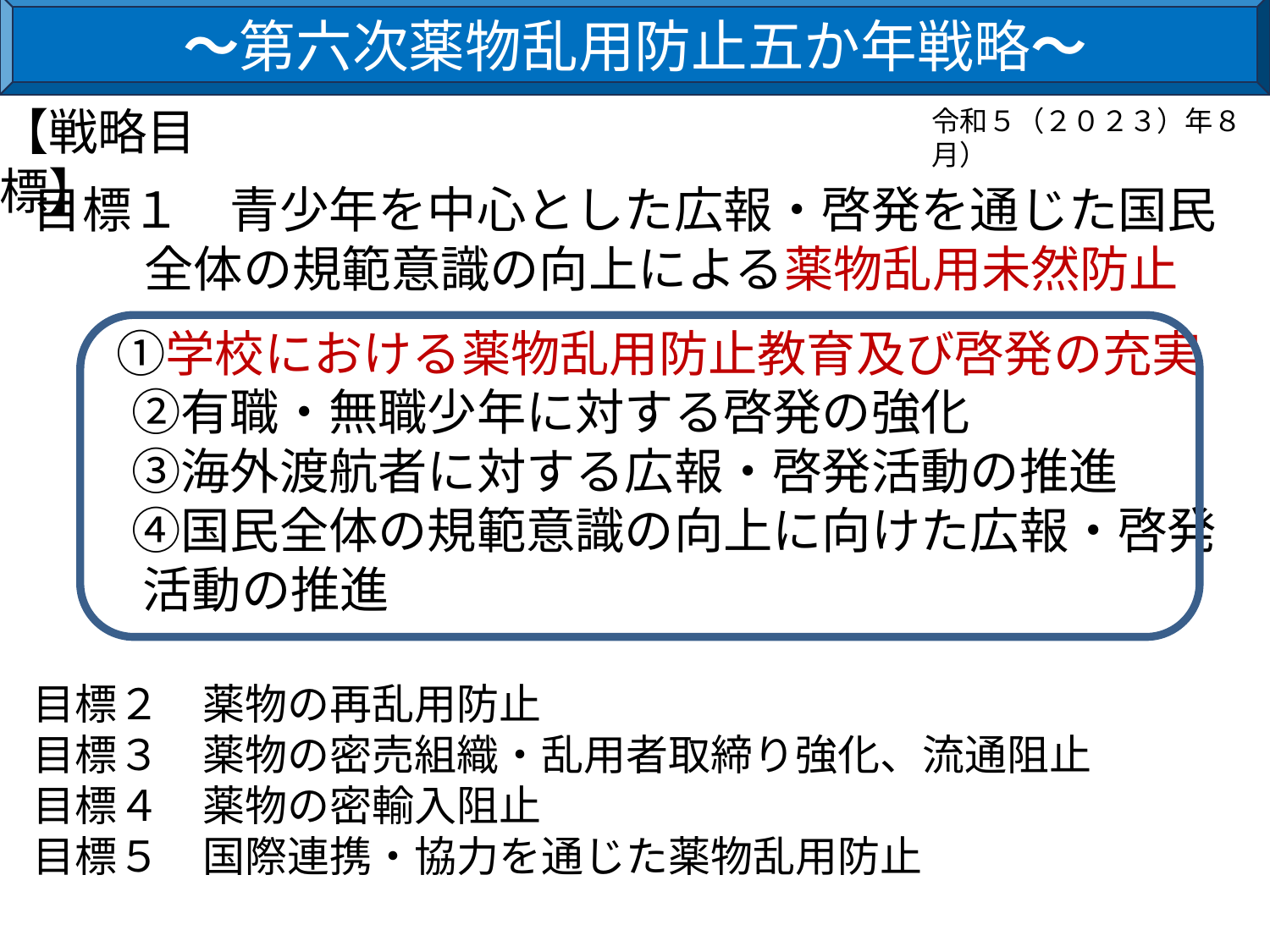

～第六次薬物乱用防止五か年戦略～
【戦略目標】
令和５（２０２３）年８月）
目標１　青少年を中心とした広報・啓発を通じた国民全体の規範意識の向上による薬物乱用未然防止

  　①学校における薬物乱用防止教育及び啓発の充実
　　②有職・無職少年に対する啓発の強化
　　③海外渡航者に対する広報・啓発活動の推進
　　④国民全体の規範意識の向上に向けた広報・啓発
　　 活動の推進

目標２　薬物の再乱用防止
目標３　薬物の密売組織・乱用者取締り強化、流通阻止
目標４　薬物の密輸入阻止
目標５　国際連携・協力を通じた薬物乱用防止